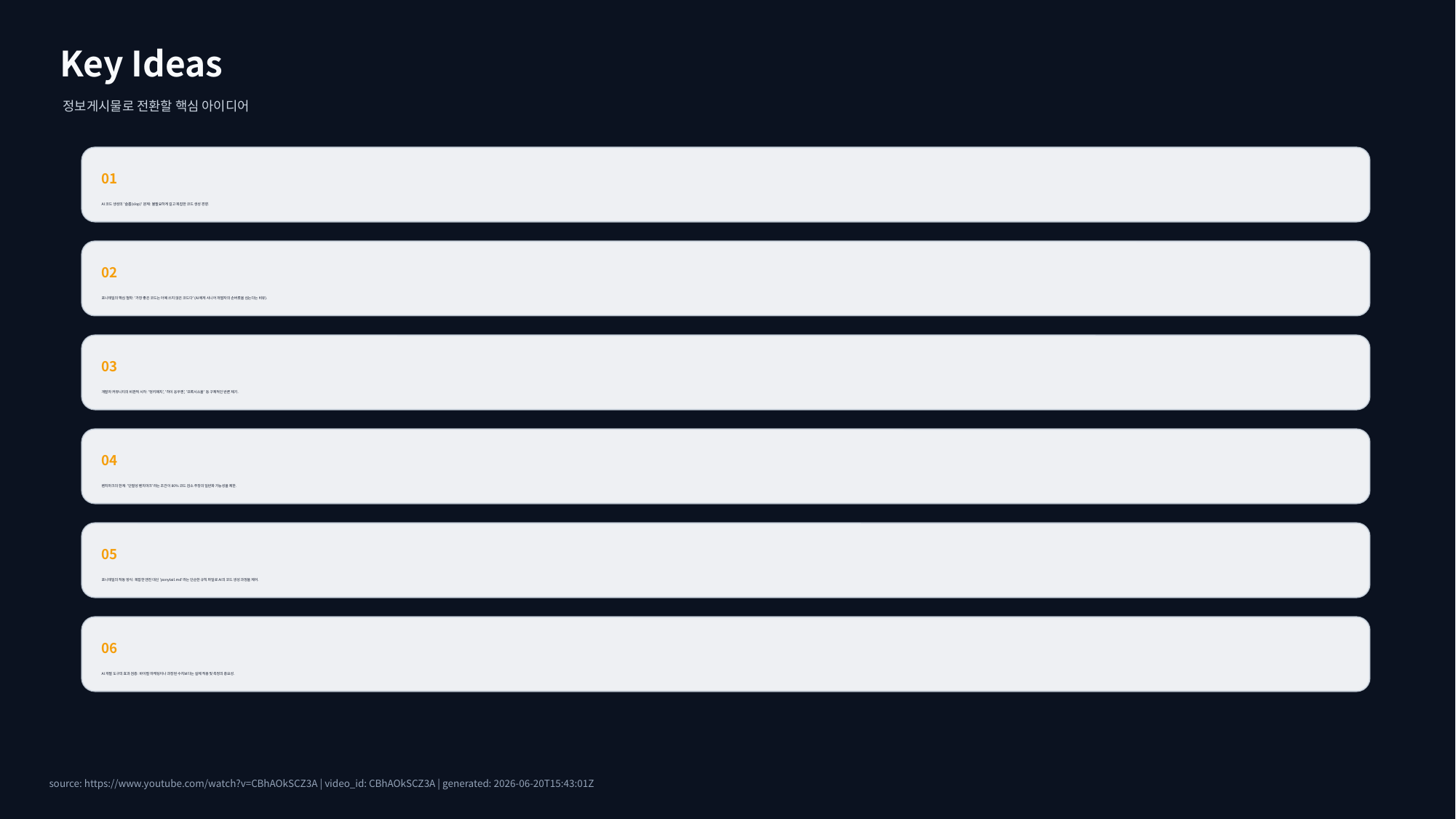

Key Ideas
정보게시물로 전환할 핵심 아이디어

01
AI 코드 생성의 '슬롭(slop)' 문제: 불필요하게 길고 복잡한 코드 생성 경향.

02
포니테일의 핵심 철학: '가장 좋은 코드는 아예 쓰지 않은 코드다' (AI에게 시니어 개발자의 손버릇을 심는다는 비유).

03
개발자 커뮤니티의 비판적 시각: '멍키패치', '하이 응우옌', '프록시소울' 등 구체적인 반론 제기.

04
벤치마크의 한계: '단발성 벤치마크'라는 조건이 80% 코드 감소 주장의 일반화 가능성을 제한.

05
포니테일의 작동 방식: 복잡한 엔진 대신 'ponytail.md'라는 단순한 규칙 파일로 AI의 코드 생성 과정을 제어.

06
AI 개발 도구의 효과 검증: 바이럴 마케팅이나 과장된 수치보다는 실제 적용 및 측정의 중요성.
source: https://www.youtube.com/watch?v=CBhAOkSCZ3A | video_id: CBhAOkSCZ3A | generated: 2026-06-20T15:43:01Z